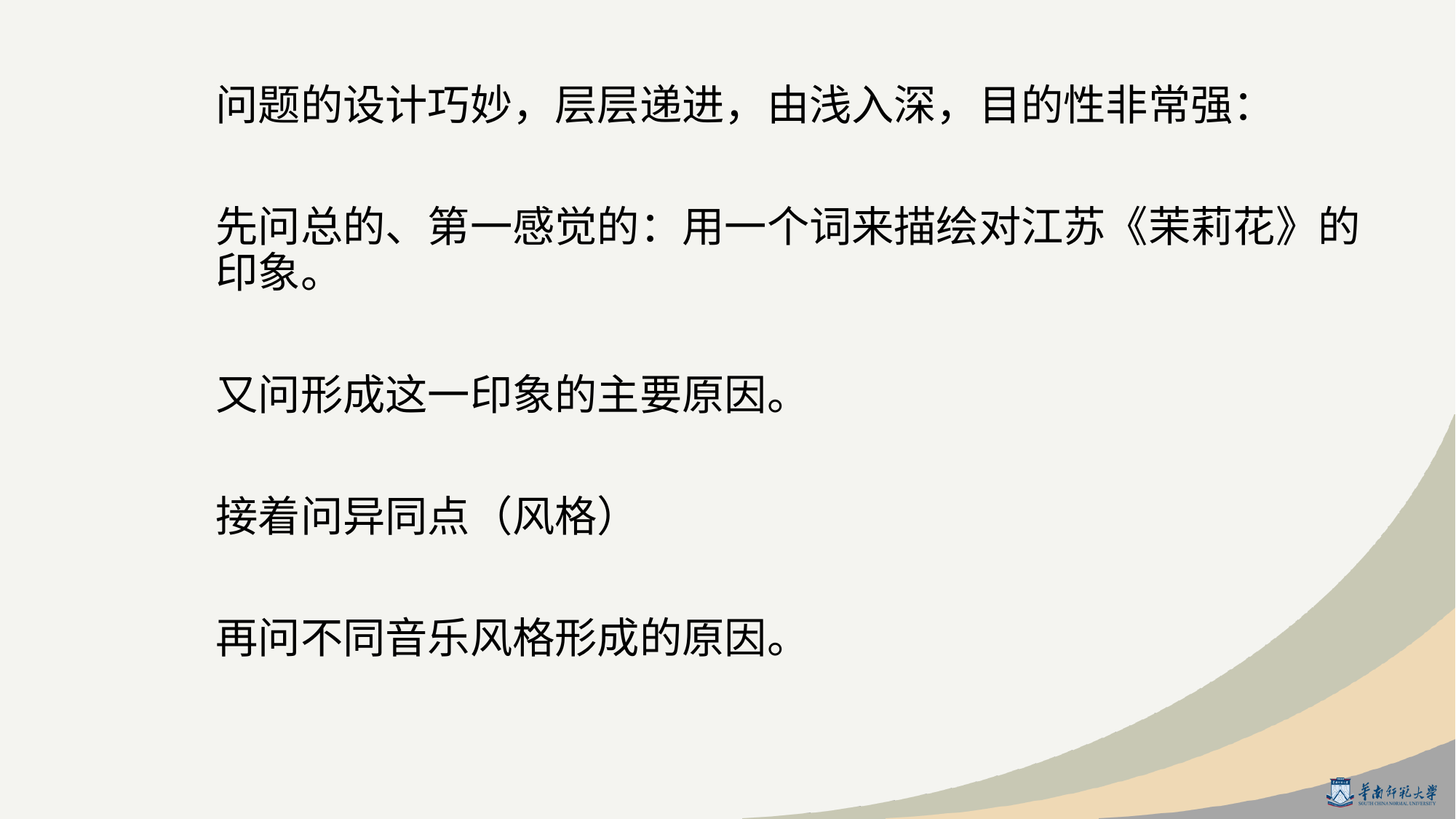

问题的设计巧妙，层层递进，由浅入深，目的性非常强：

先问总的、第一感觉的：用一个词来描绘对江苏《茉莉花》的印象。

又问形成这一印象的主要原因。

接着问异同点（风格）

再问不同音乐风格形成的原因。